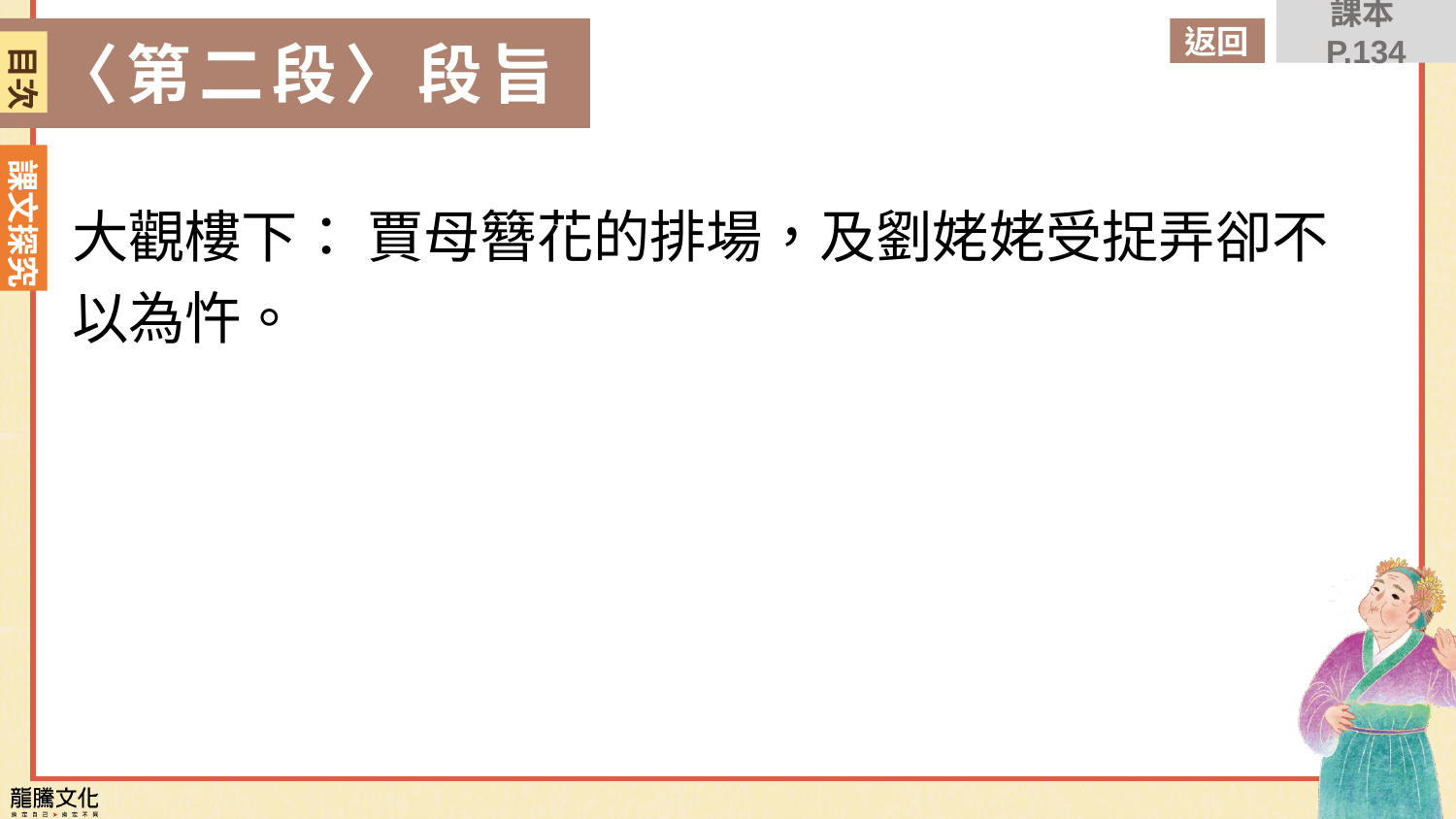

課本P.134

返回
〈第二段〉段旨
目次
大觀樓下： 賈母簪花的排場，及劉姥姥受捉弄卻不以為忤。